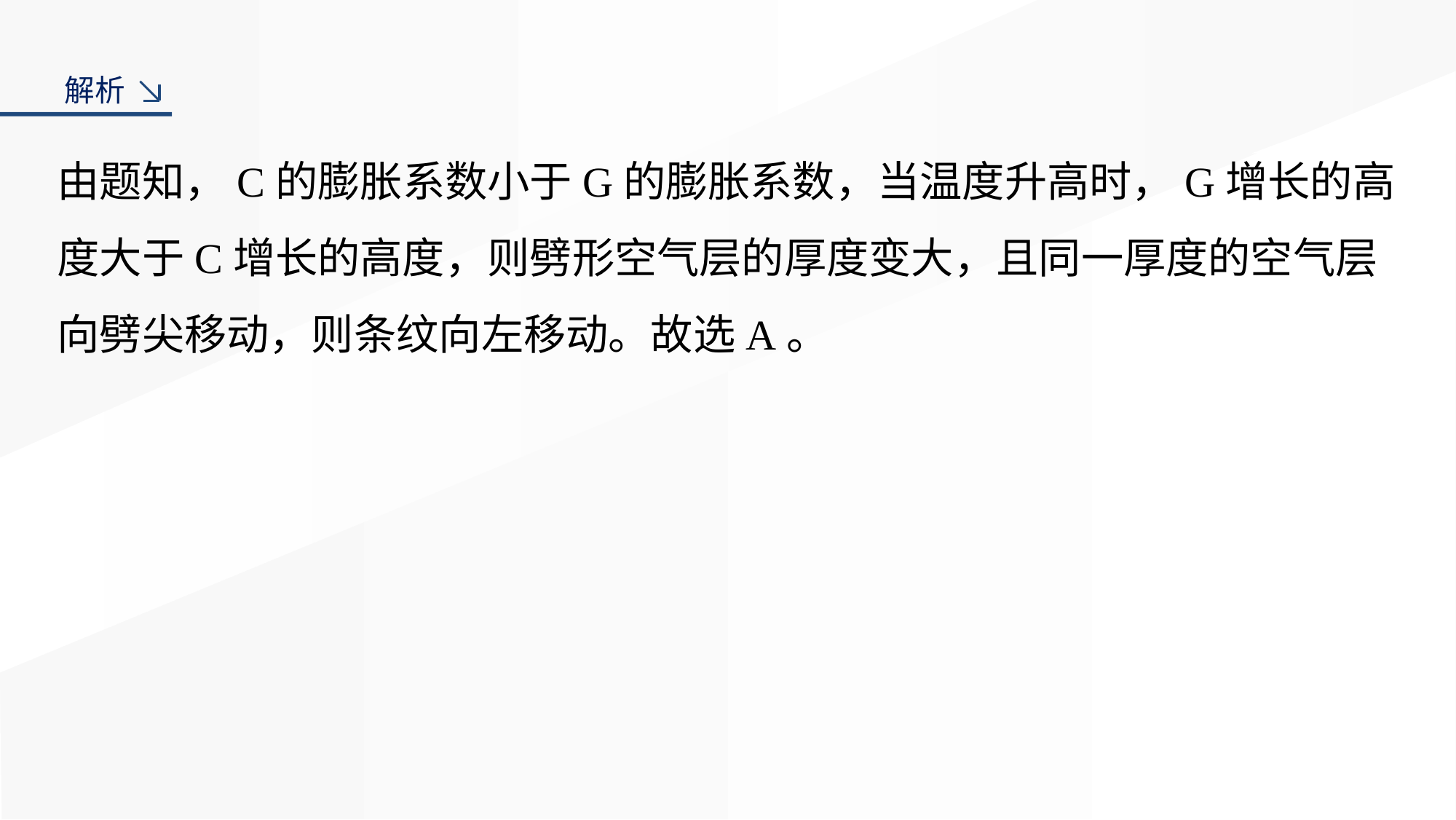

解析

由题知，C的膨胀系数小于G的膨胀系数，当温度升高时，G增长的高度大于C增长的高度，则劈形空气层的厚度变大，且同一厚度的空气层向劈尖移动，则条纹向左移动。故选A。